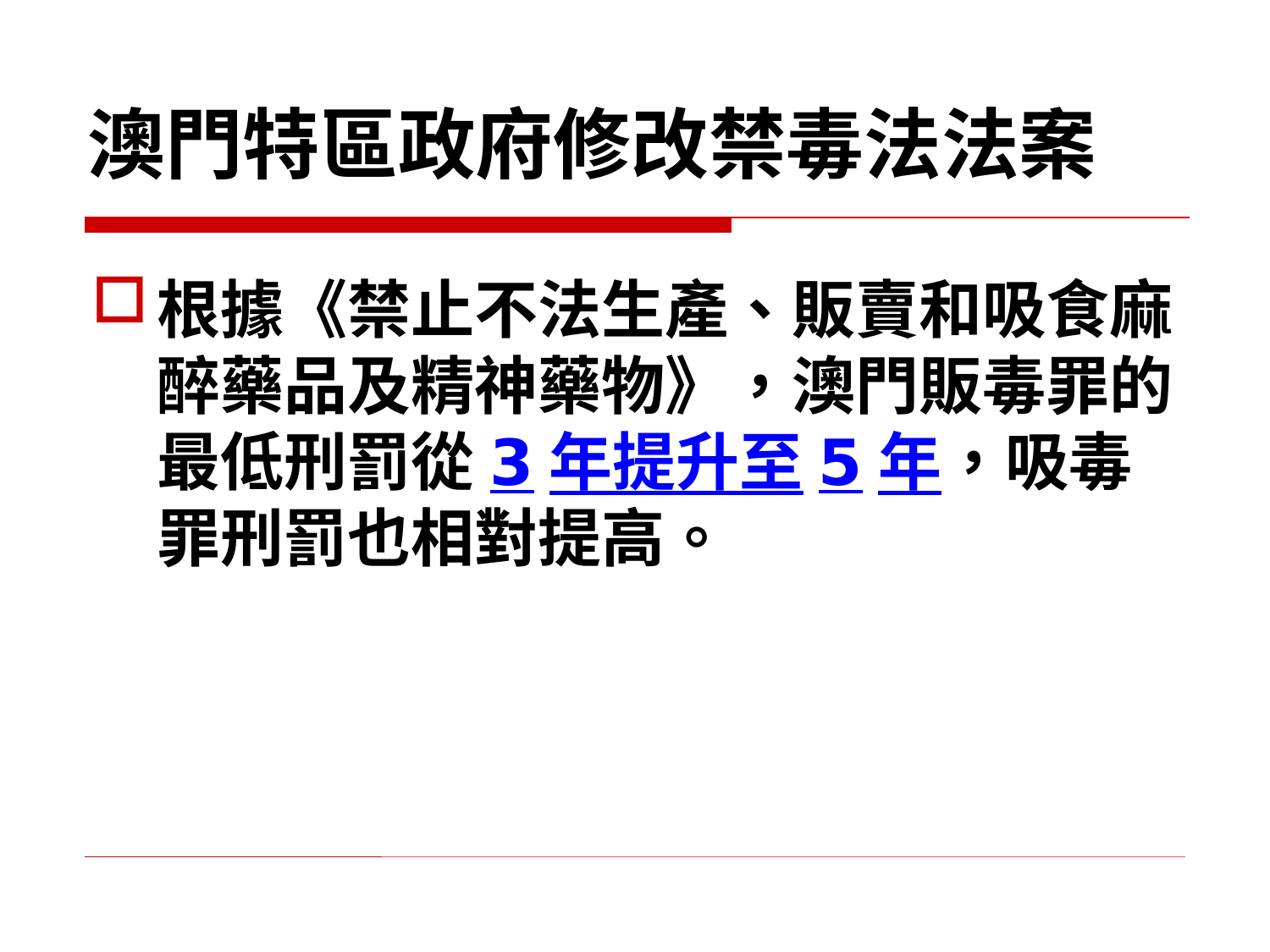

# 澳門特區政府修改禁毒法法案
根據《禁止不法生產、販賣和吸食麻醉藥品及精神藥物》，澳門販毒罪的最低刑罰從3年提升至5年，吸毒罪刑罰也相對提高。